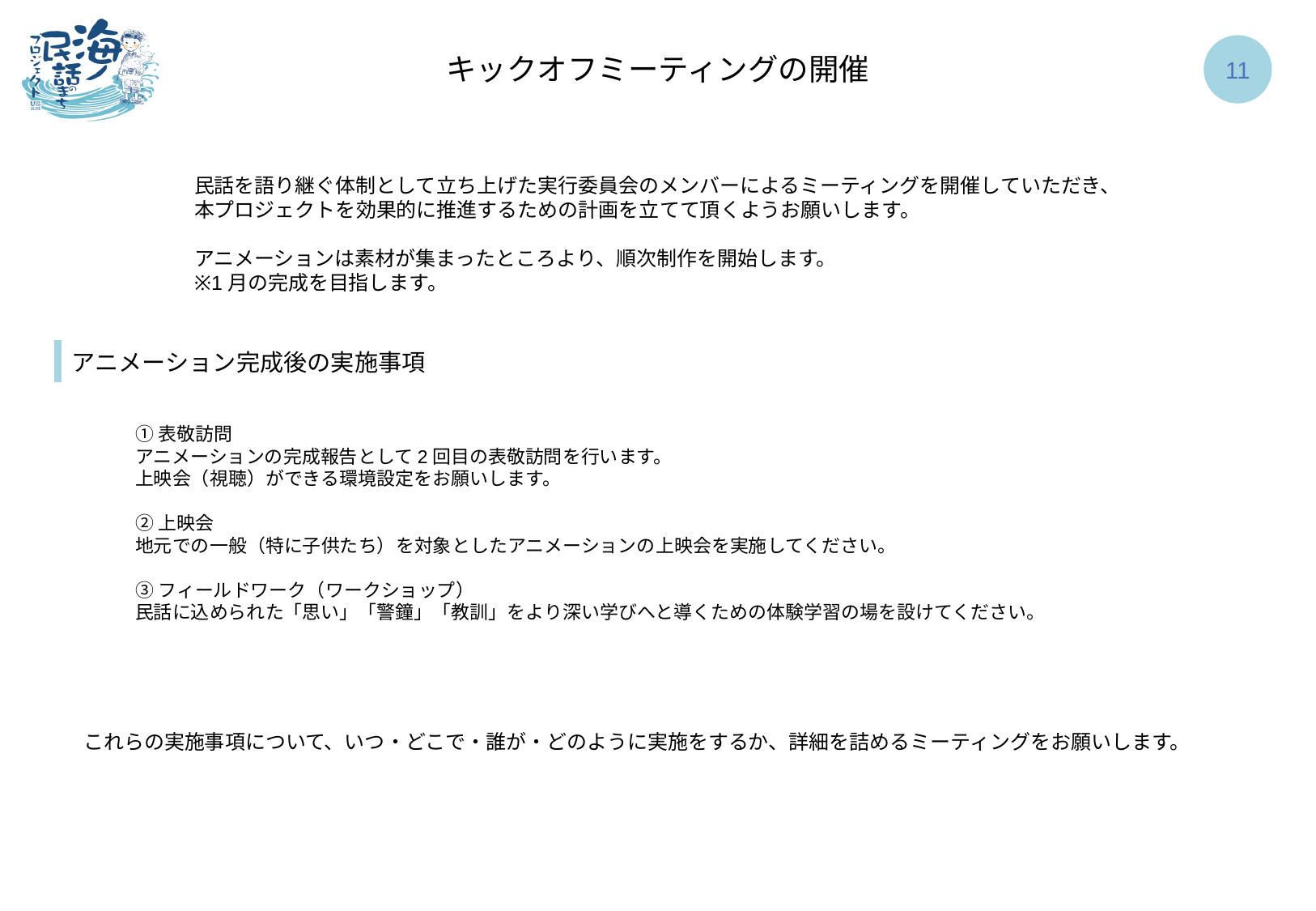

キックオフミーティングの開催
11
民話を語り継ぐ体制として立ち上げた実行委員会のメンバーによるミーティングを開催していただき、
本プロジェクトを効果的に推進するための計画を立てて頂くようお願いします。

アニメーションは素材が集まったところより、順次制作を開始します。
※1月の完成を目指します。
アニメーション完成後の実施事項
①表敬訪問
アニメーションの完成報告として2回目の表敬訪問を行います。
上映会（視聴）ができる環境設定をお願いします。

②上映会
地元での一般（特に子供たち）を対象としたアニメーションの上映会を実施してください。

③フィールドワーク（ワークショップ）
民話に込められた「思い」「警鐘」「教訓」をより深い学びへと導くための体験学習の場を設けてください。

これらの実施事項について、いつ・どこで・誰が・どのように実施をするか、詳細を詰めるミーティングをお願いします。